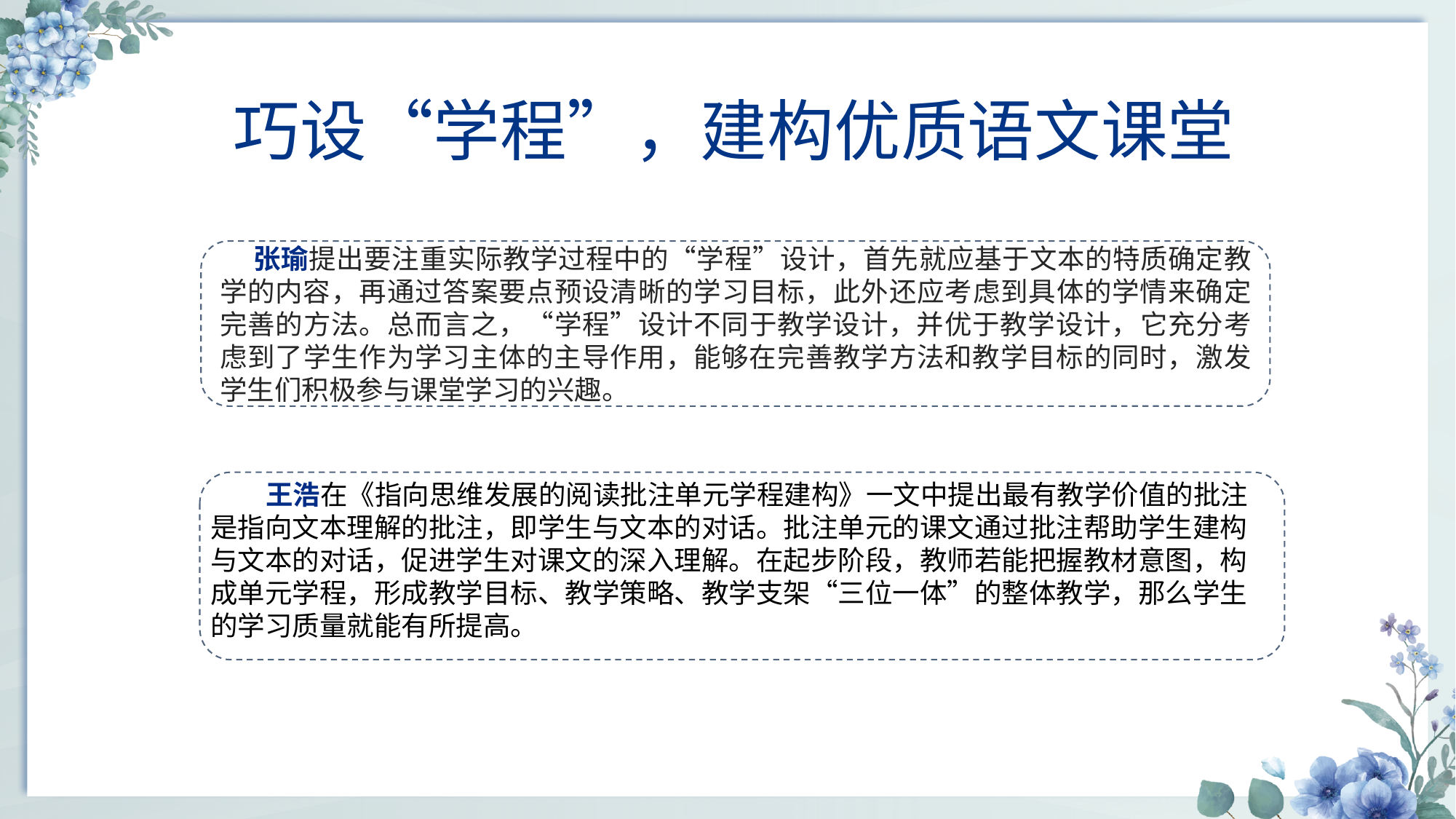

张瑜提出要注重实际教学过程中的“学程”设计，首先就应基于文本的特质确定教学的内容，再通过答案要点预设清晰的学习目标，此外还应考虑到具体的学情来确定完善的方法。总而言之，“学程”设计不同于教学设计，并优于教学设计，它充分考虑到了学生作为学习主体的主导作用，能够在完善教学方法和教学目标的同时，激发学生们积极参与课堂学习的兴趣。
巧设“学程”，建构优质语文课堂

  王浩在《指向思维发展的阅读批注单元学程建构》一文中提出最有教学价值的批注是指向文本理解的批注，即学生与文本的对话。批注单元的课文通过批注帮助学生建构与文本的对话，促进学生对课文的深入理解。在起步阶段，教师若能把握教材意图，构成单元学程，形成教学目标、教学策略、教学支架“三位一体”的整体教学，那么学生的学习质量就能有所提高。